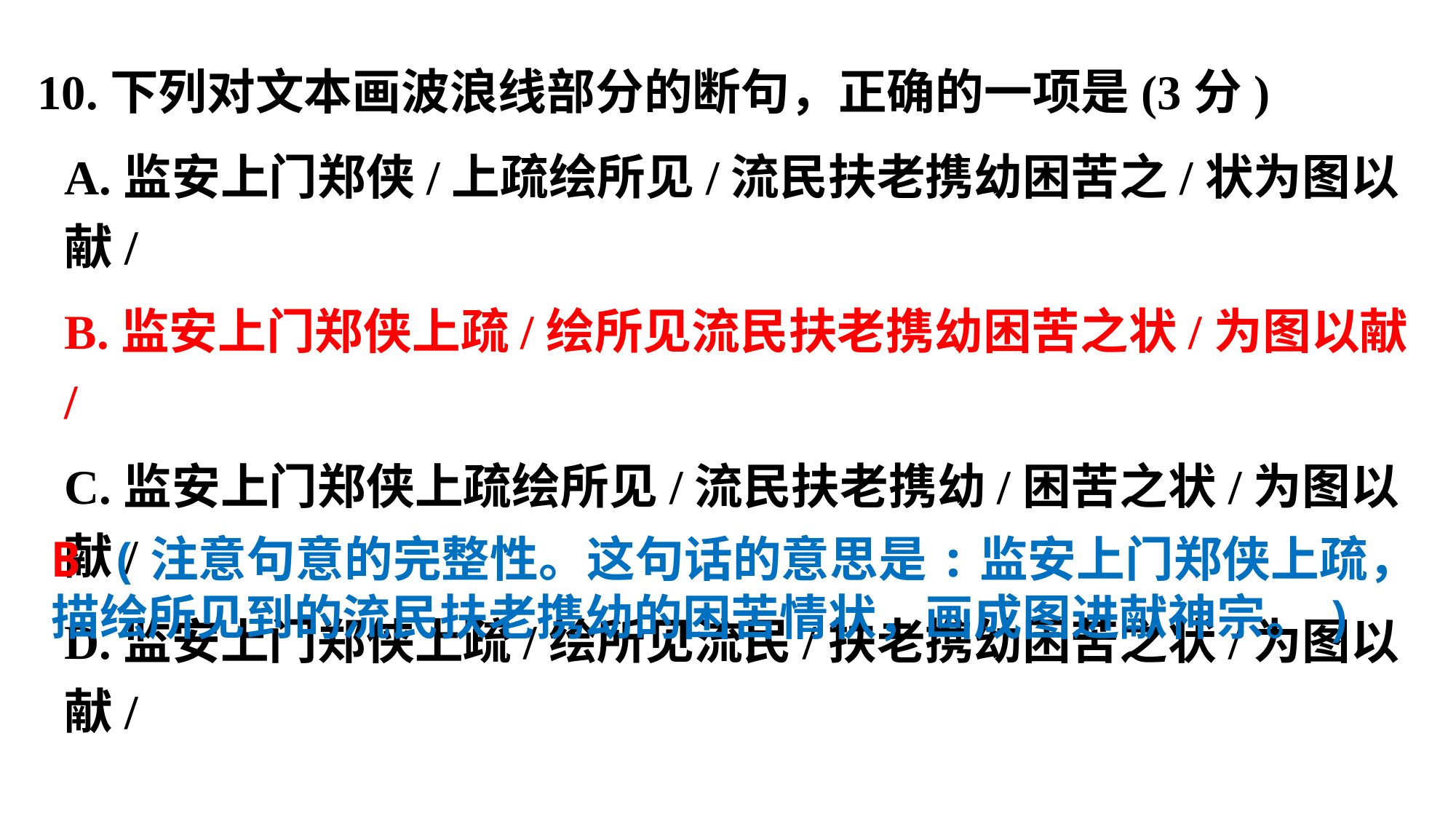

10.下列对文本画波浪线部分的断句，正确的一项是(3分)
A.监安上门郑侠/上疏绘所见/流民扶老携幼困苦之/状为图以献/
B.监安上门郑侠上疏/绘所见流民扶老携幼困苦之状/为图以献/
C.监安上门郑侠上疏绘所见/流民扶老携幼/困苦之状/为图以献/
D.监安上门郑侠上疏/绘所见流民/扶老携幼困苦之状/为图以献/

B (注意句意的完整性。这句话的意思是:监安上门郑侠上疏，描绘所见到的流民扶老携幼的困苦情状，画成图进献神宗。)